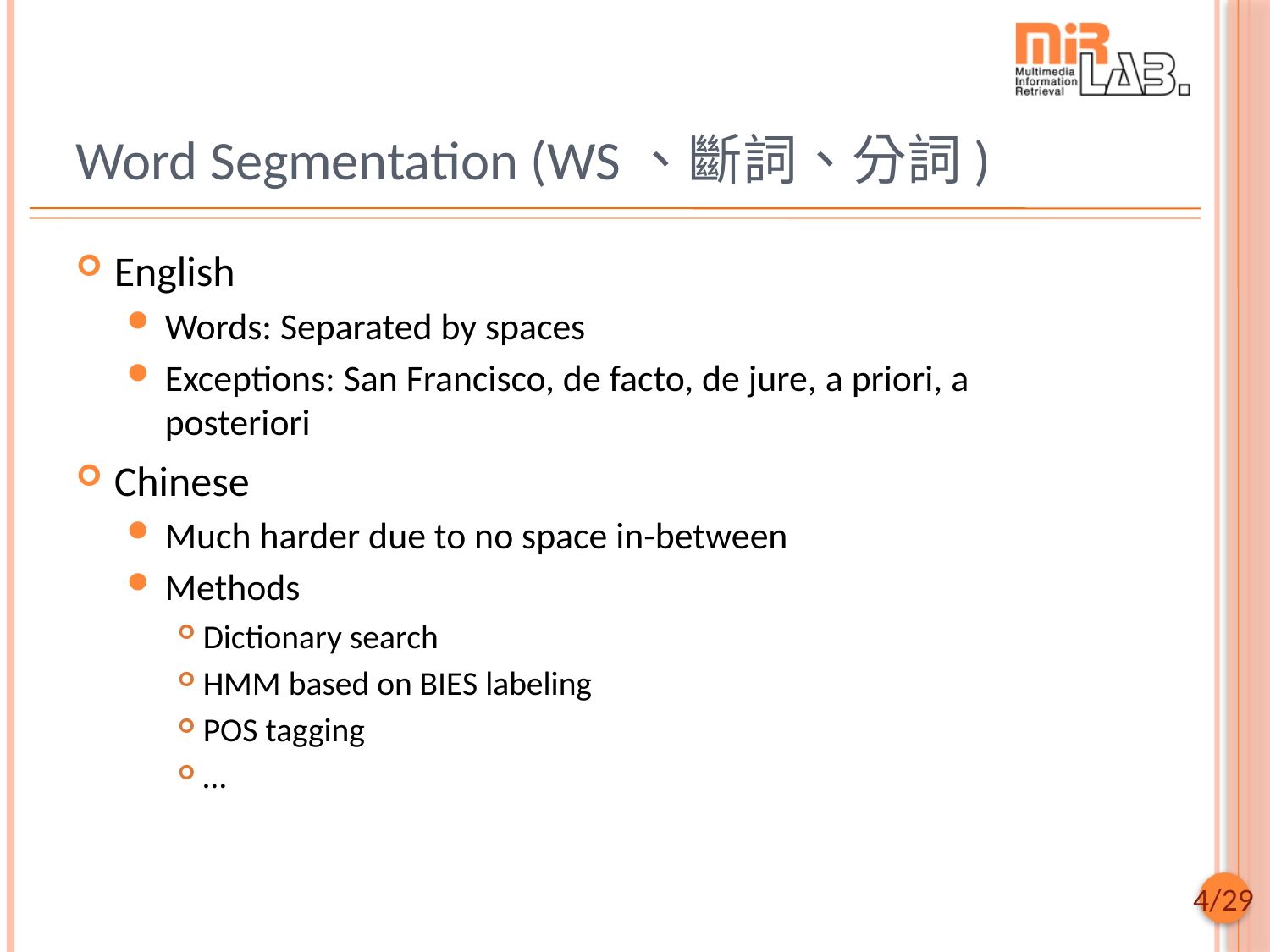

# Word Segmentation (WS、斷詞、分詞)
English
Words: Separated by spaces
Exceptions: San Francisco, de facto, de jure, a priori, a posteriori
Chinese
Much harder due to no space in-between
Methods
Dictionary search
HMM based on BIES labeling
POS tagging
…